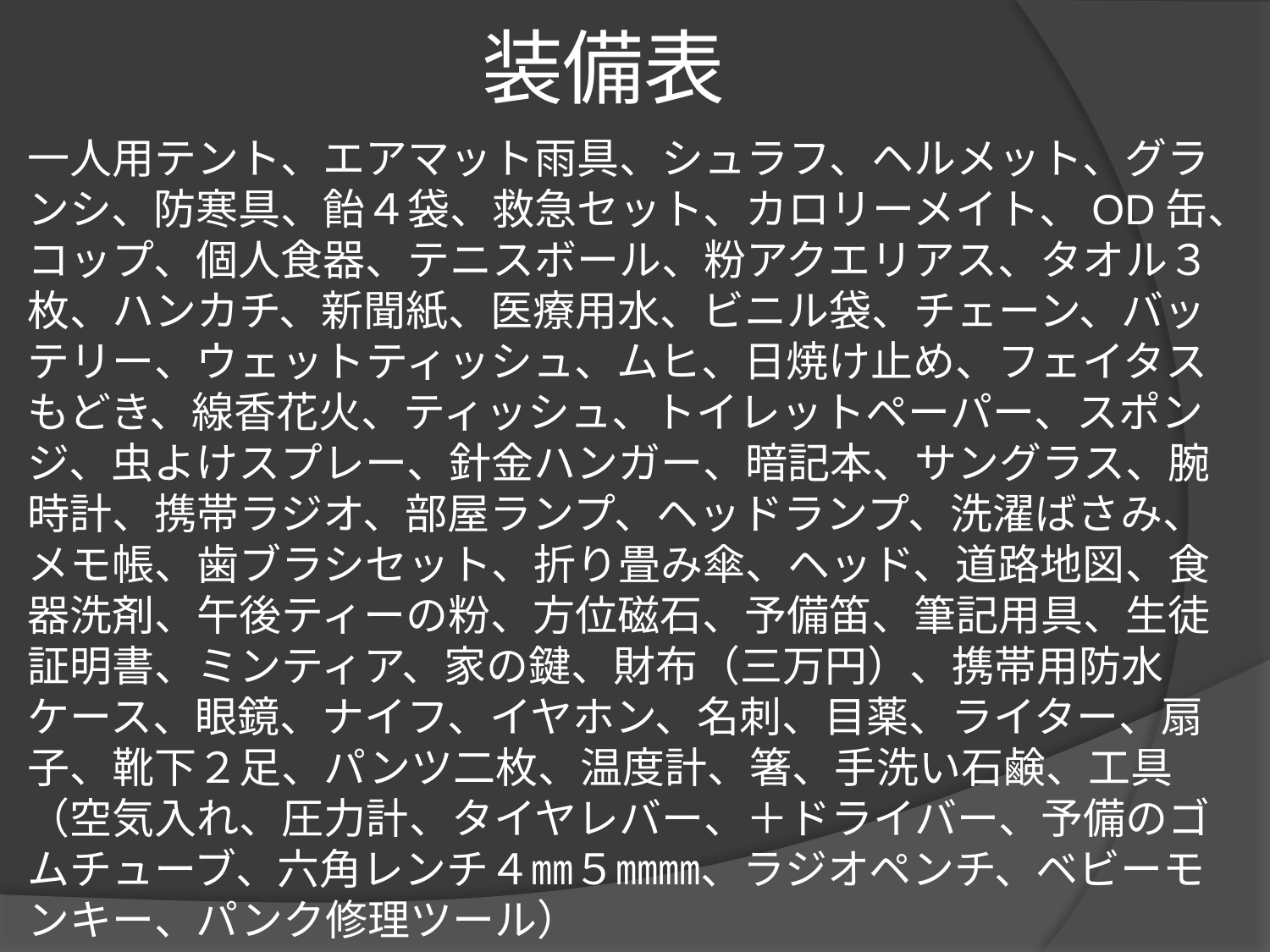

# 装備表
一人用テント、エアマット雨具、シュラフ、ヘルメット、グランシ、防寒具、飴４袋、救急セット、カロリーメイト、OD缶、コップ、個人食器、テニスボール、粉アクエリアス、タオル３枚、ハンカチ、新聞紙、医療用水、ビニル袋、チェーン、バッテリー、ウェットティッシュ、ムヒ、日焼け止め、フェイタスもどき、線香花火、ティッシュ、トイレットペーパー、スポンジ、虫よけスプレー、針金ハンガー、暗記本、サングラス、腕時計、携帯ラジオ、部屋ランプ、ヘッドランプ、洗濯ばさみ、メモ帳、歯ブラシセット、折り畳み傘、ヘッド、道路地図、食器洗剤、午後ティーの粉、方位磁石、予備笛、筆記用具、生徒証明書、ミンティア、家の鍵、財布（三万円）、携帯用防水ケース、眼鏡、ナイフ、イヤホン、名刺、目薬、ライター、扇子、靴下２足、パンツ二枚、温度計、箸、手洗い石鹸、工具（空気入れ、圧力計、タイヤレバー、＋ドライバー、予備のゴムチューブ、六角レンチ４㎜５㎜㎜、ラジオペンチ、ベビーモンキー、パンク修理ツール）